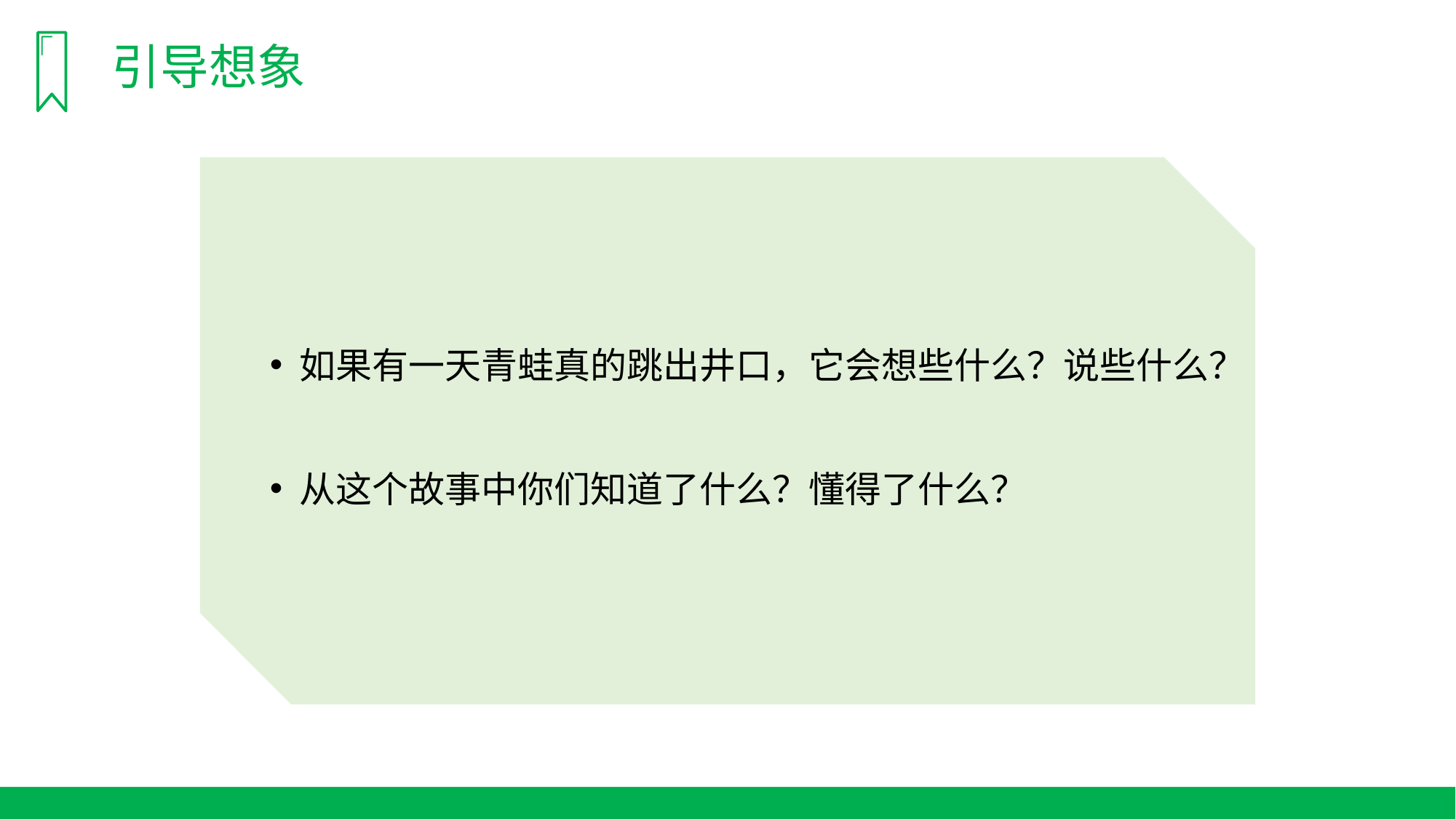

引导想象

 如果有一天青蛙真的跳出井口，它会想些什么？说些什么？

 从这个故事中你们知道了什么？懂得了什么？